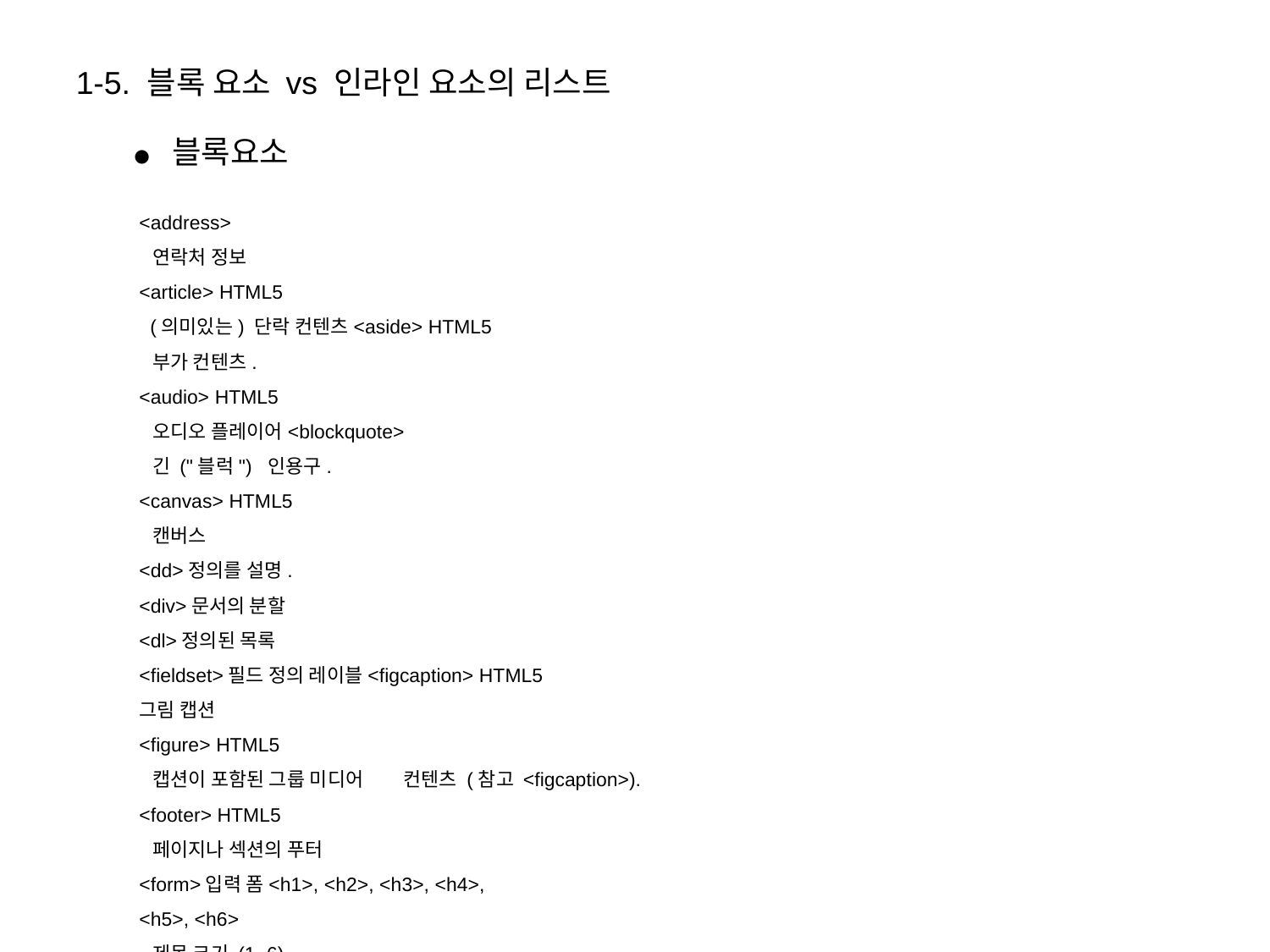

1-5. 블록 요소 vs 인라인 요소의 리스트
블록요소
<address>
  연락처 정보
<article> HTML5
  (의미있는) 단락 컨텐츠<aside> HTML5
  부가 컨텐츠.
<audio> HTML5
  오디오 플레이어<blockquote>
  긴 ("블럭")  인용구.
<canvas> HTML5
  캔버스
<dd>정의를 설명.
<div>문서의 분할
<dl>정의된 목록
<fieldset>필드 정의 레이블<figcaption> HTML5
그림 캡션
<figure> HTML5
  캡션이 포함된 그룹 미디어         컨텐츠 (참고 <figcaption>).
<footer> HTML5
  페이지나 섹션의 푸터
<form>입력 폼<h1>, <h2>, <h3>, <h4>,
<h5>, <h6>
  제목 크기 (1~6)
<header> HTML5
  페이지나 섹션의 헤더<hgroup> HTML5
  그룹 헤더 정보
<hr>수평선 (구분선).
<noscript>
  스크립트를 지원하지 않는 컨텐츠의 사용
<ol>정렬된 목록<output> HTML5
  폼 출력
<p>문단
<pre>미리 정의된 문자<section> HTML5
  웹 문서의 섹션
<table>테이블 (표)
<tfoot>테이블 푸터
<ul>정렬되지 않은 목록<video> HTML5
  비디오 플레이어